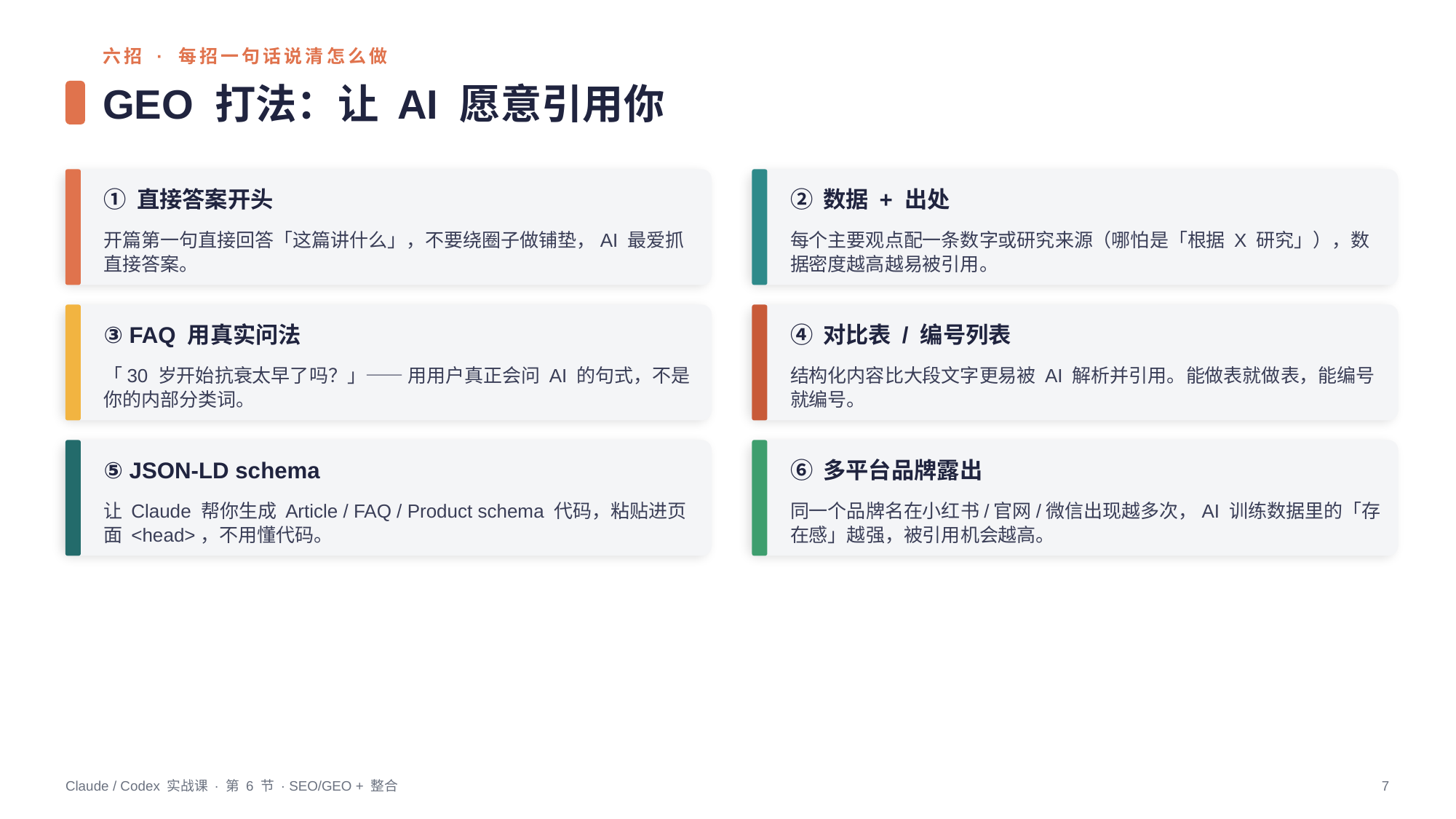

六招 · 每招一句话说清怎么做
GEO 打法：让 AI 愿意引用你

① 直接答案开头
② 数据 + 出处
开篇第一句直接回答「这篇讲什么」，不要绕圈子做铺垫，AI 最爱抓直接答案。
每个主要观点配一条数字或研究来源（哪怕是「根据 X 研究」），数据密度越高越易被引用。

③ FAQ 用真实问法
④ 对比表 / 编号列表
「30 岁开始抗衰太早了吗？」—— 用用户真正会问 AI 的句式，不是你的内部分类词。
结构化内容比大段文字更易被 AI 解析并引用。能做表就做表，能编号就编号。

⑤ JSON-LD schema
⑥ 多平台品牌露出
让 Claude 帮你生成 Article / FAQ / Product schema 代码，粘贴进页面 <head>，不用懂代码。
同一个品牌名在小红书/官网/微信出现越多次，AI 训练数据里的「存在感」越强，被引用机会越高。
Claude / Codex 实战课 · 第 6 节 · SEO/GEO + 整合
7